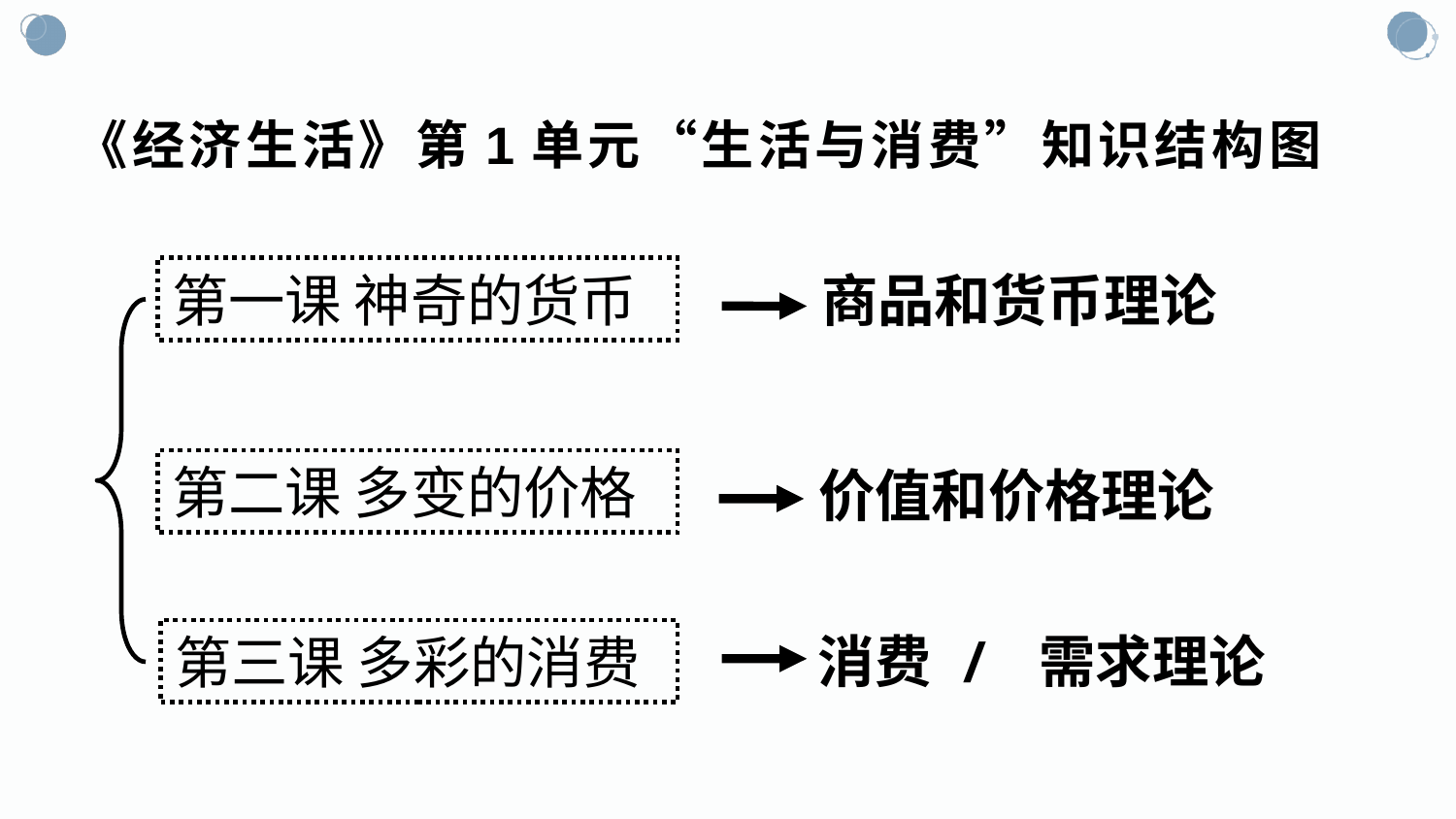

# 《经济生活》第1单元“生活与消费”知识结构图
第一课 神奇的货币
商品和货币理论

第二课 多变的价格
价值和价格理论

消费 / 需求理论
第三课 多彩的消费